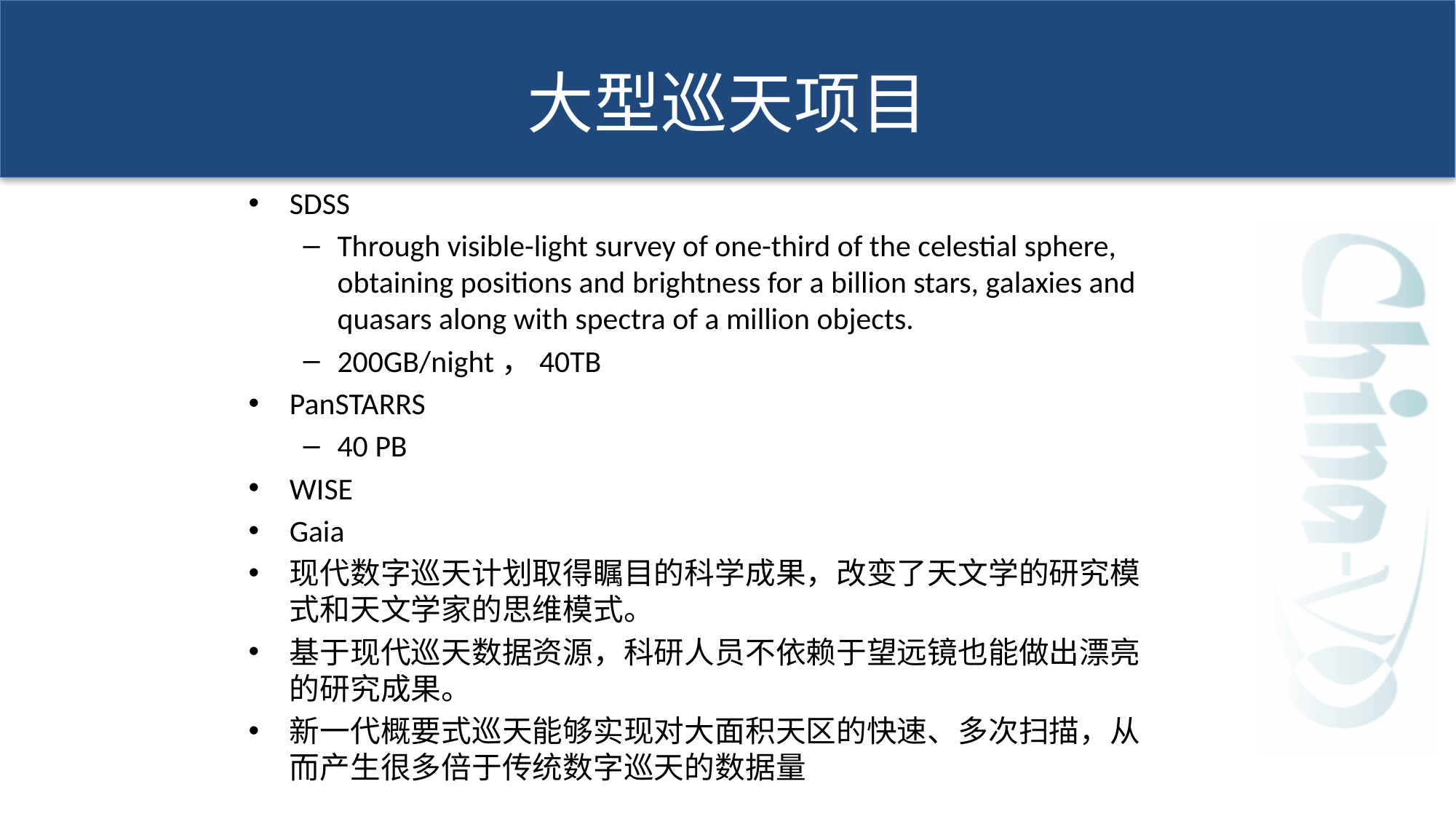

# 大型巡天项目
SDSS
Through visible-light survey of one-third of the celestial sphere, obtaining positions and brightness for a billion stars, galaxies and quasars along with spectra of a million objects.
200GB/night，40TB
PanSTARRS
40 PB
WISE
Gaia
现代数字巡天计划取得瞩目的科学成果，改变了天文学的研究模式和天文学家的思维模式。
基于现代巡天数据资源，科研人员不依赖于望远镜也能做出漂亮的研究成果。
新一代概要式巡天能够实现对大面积天区的快速、多次扫描，从而产生很多倍于传统数字巡天的数据量